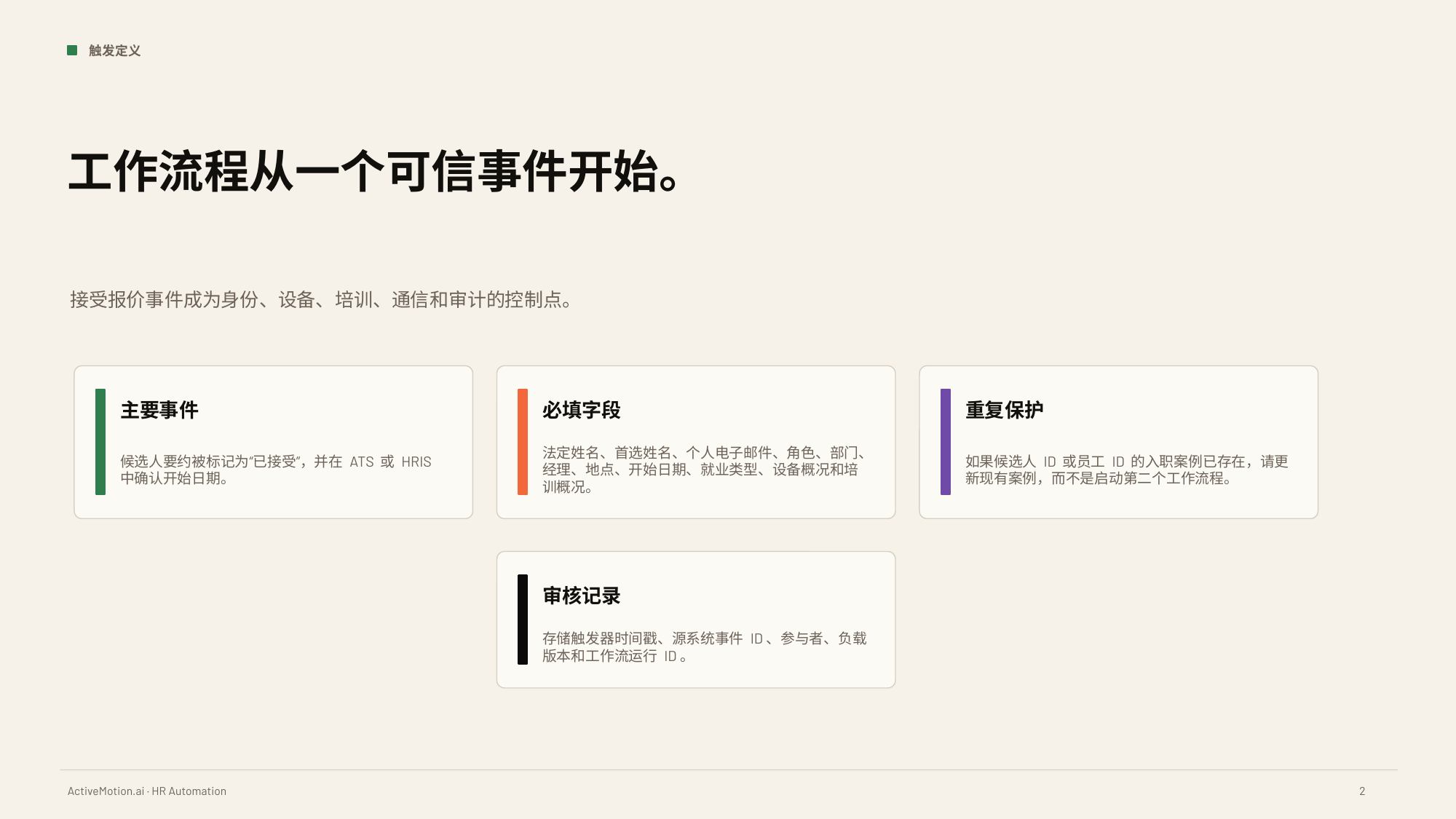

触发定义

工作流程从一个可信事件开始。
接受报价事件成为身份、设备、培训、通信和审计的控制点。

主要事件
必填字段
重复保护
候选人要约被标记为“已接受”，并在 ATS 或 HRIS 中确认开始日期。
法定姓名、首选姓名、个人电子邮件、角色、部门、经理、地点、开始日期、就业类型、设备概况和培训概况。
如果候选人 ID 或员工 ID 的入职案例已存在，请更新现有案例，而不是启动第二个工作流程。

审核记录
存储触发器时间戳、源系统事件 ID、参与者、负载版本和工作流运行 ID。
2